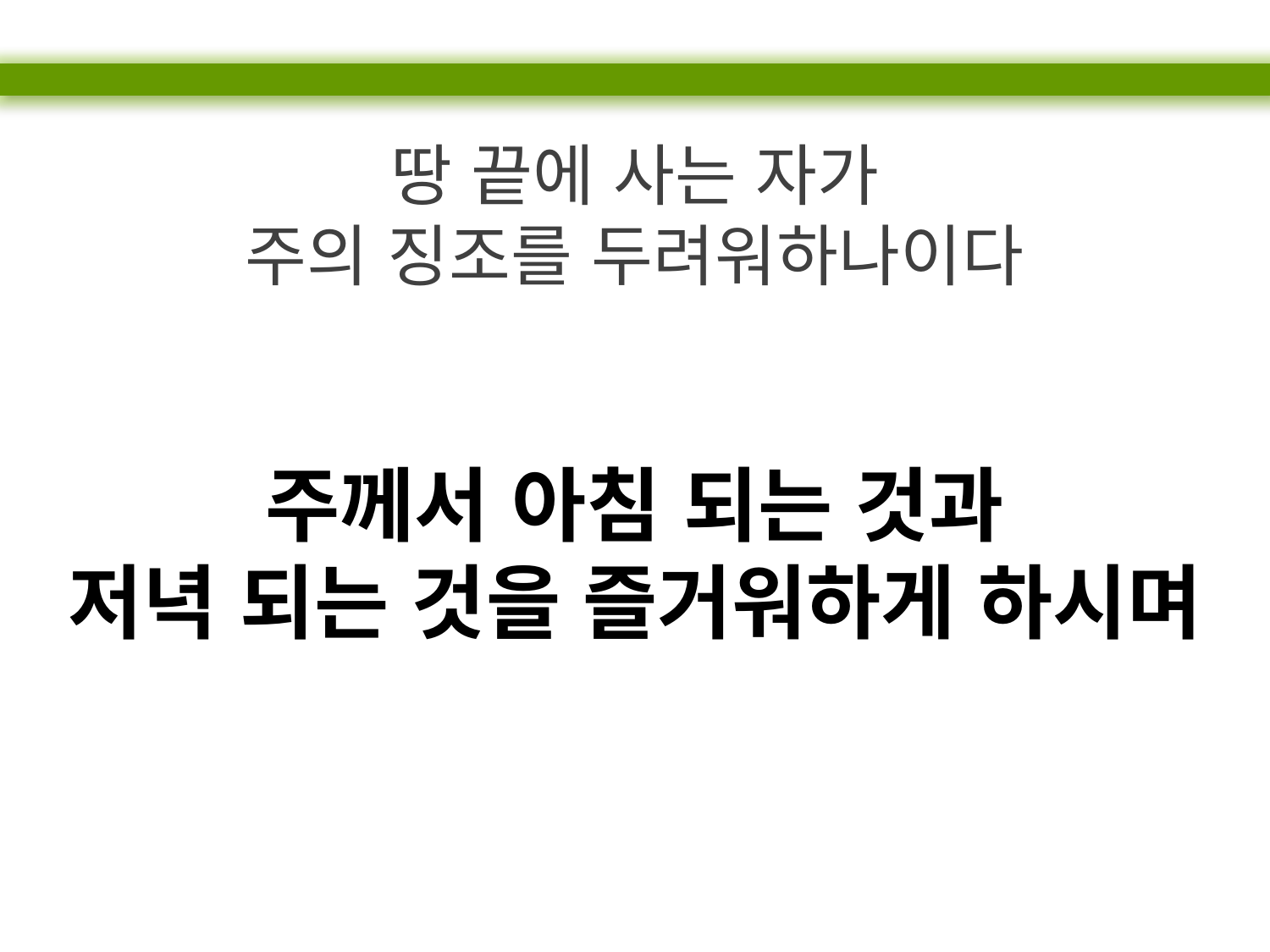

땅 끝에 사는 자가
주의 징조를 두려워하나이다
주께서 아침 되는 것과
저녁 되는 것을 즐거워하게 하시며